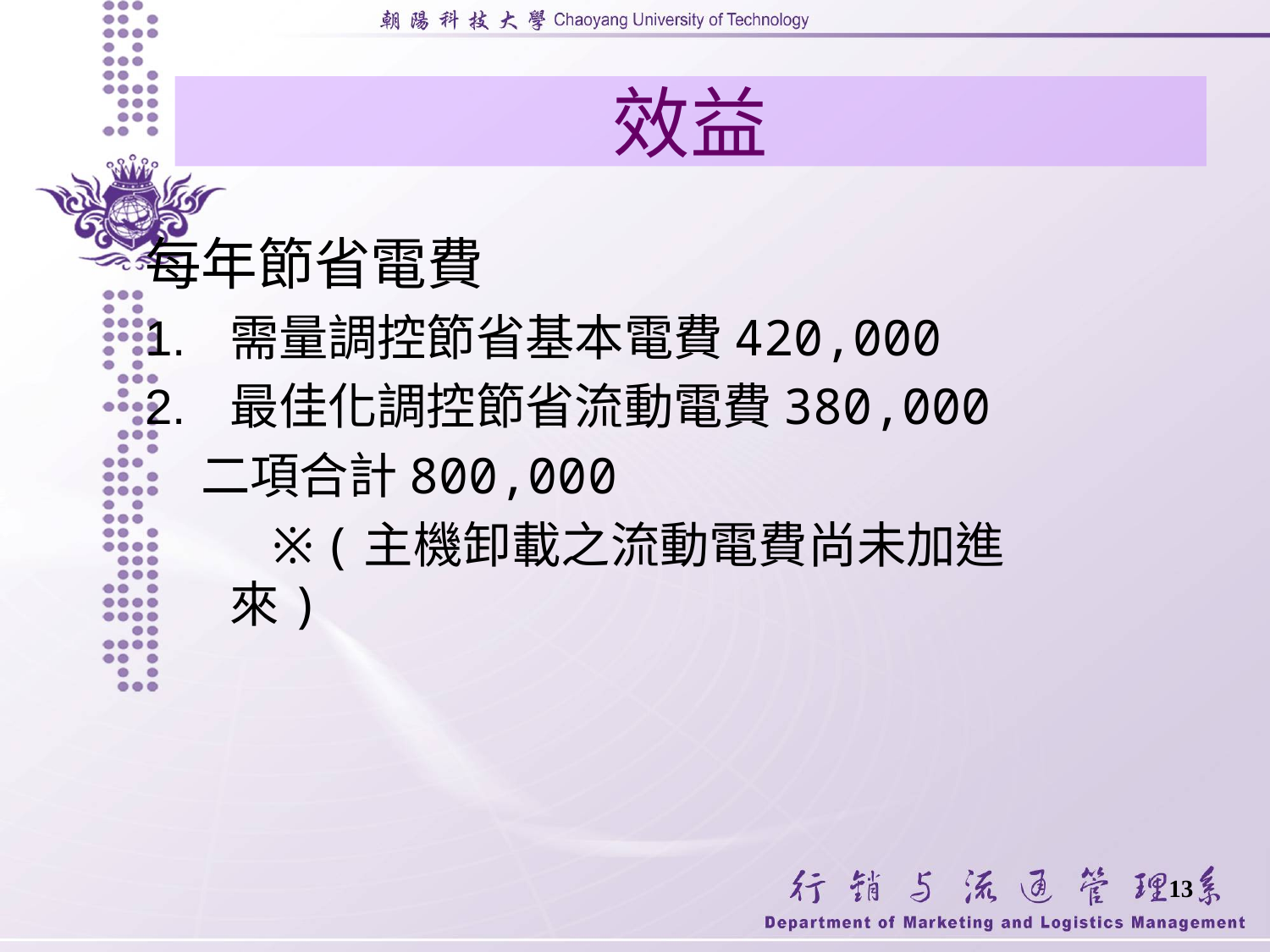

# 效益
每年節省電費
需量調控節省基本電費420,000
最佳化調控節省流動電費380,000
    二項合計800,000
    ※(主機卸載之流動電費尚未加進來)

13